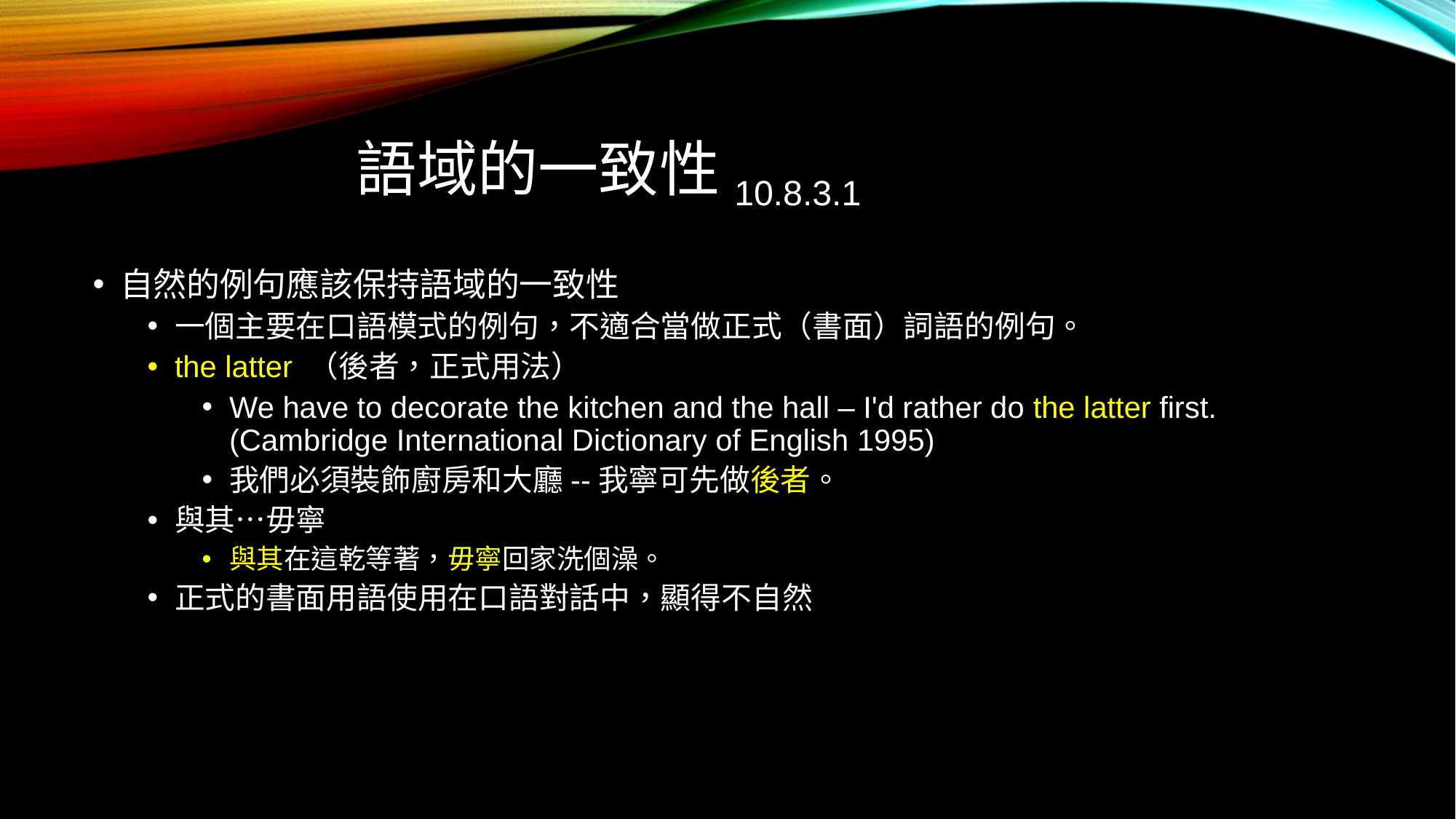

# 語域的一致性10.8.3.1
自然的例句應該保持語域的一致性
一個主要在口語模式的例句，不適合當做正式（書面）詞語的例句。
the latter （後者，正式用法）
We have to decorate the kitchen and the hall – I'd rather do the latter first. (Cambridge International Dictionary of English 1995)
我們必須裝飾廚房和大廳--我寧可先做後者。
與其…毋寧
與其在這乾等著，毋寧回家洗個澡。
正式的書面用語使用在口語對話中，顯得不自然